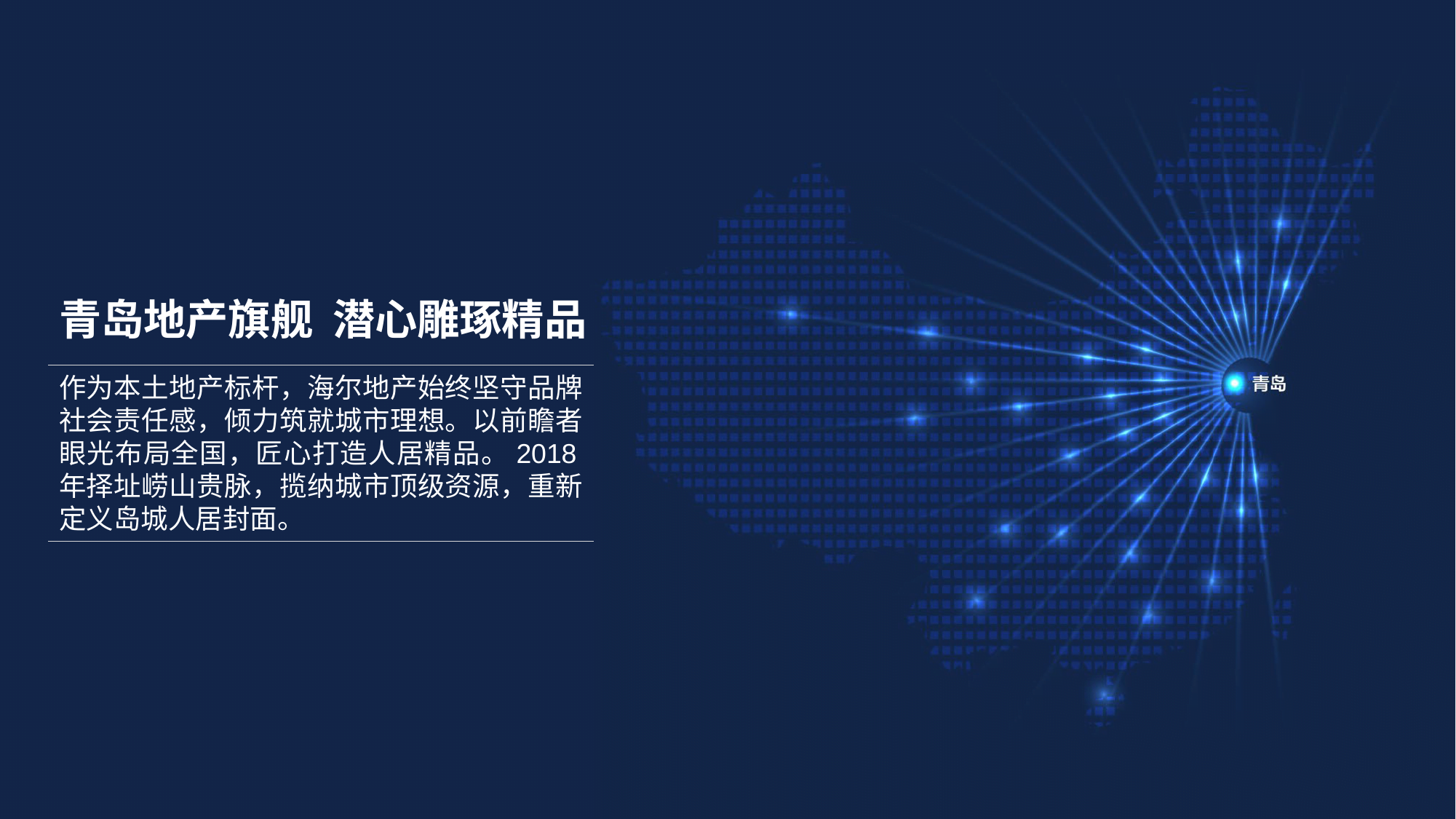

青岛地产旗舰  潜心雕琢精品
作为本土地产标杆，海尔地产始终坚守品牌社会责任感，倾力筑就城市理想。以前瞻者眼光布局全国，匠心打造人居精品。2018年择址崂山贵脉，揽纳城市顶级资源，重新定义岛城人居封面。